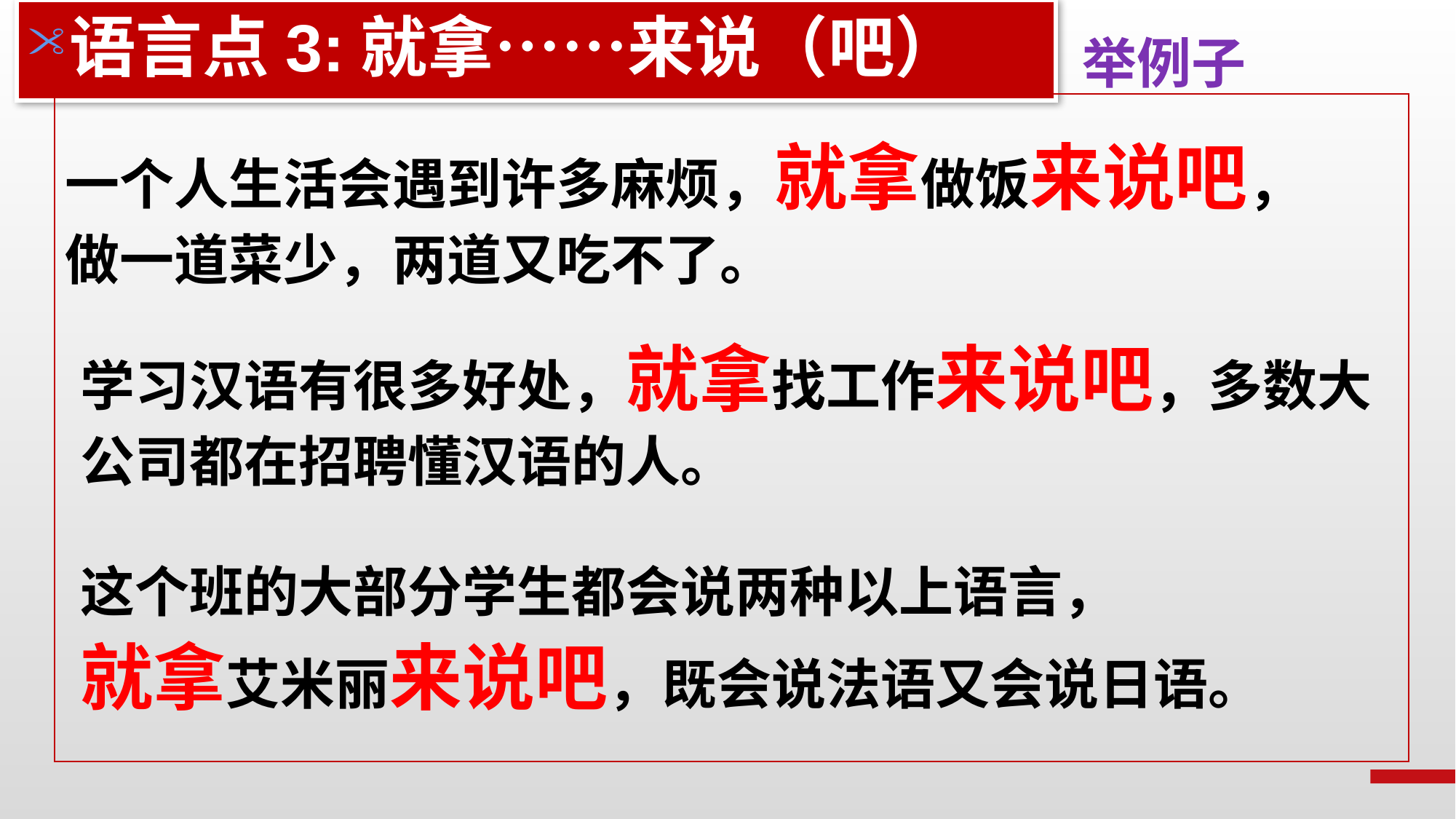

语言点3:就拿……来说（吧）
举例子

一个人生活会遇到许多麻烦，就拿做饭来说吧，
做一道菜少，两道又吃不了。
学习汉语有很多好处，就拿找工作来说吧，多数大
公司都在招聘懂汉语的人。
这个班的大部分学生都会说两种以上语言，
就拿艾米丽来说吧，既会说法语又会说日语。